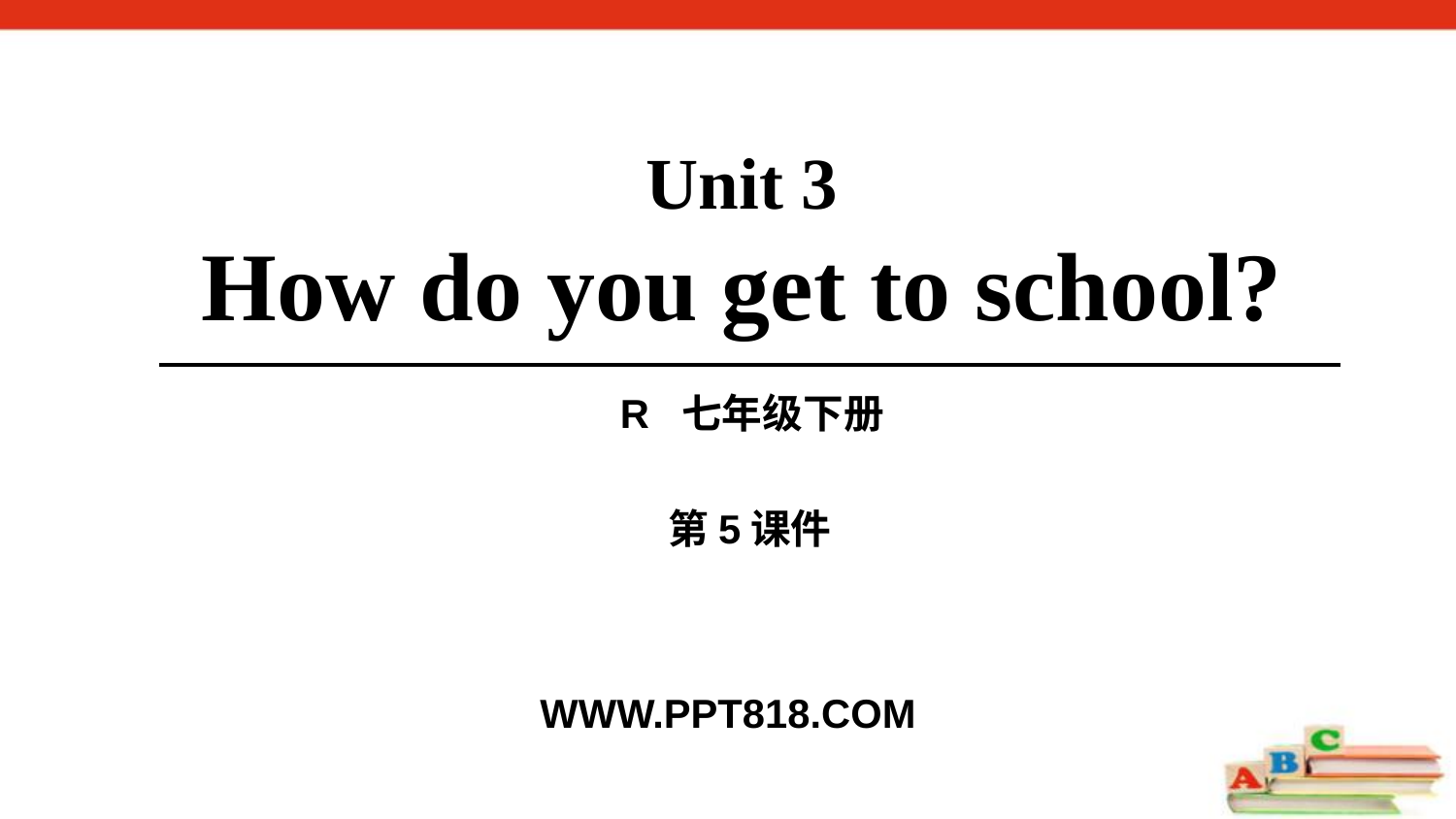

Unit 3
How do you get to school?
R  七年级下册
第5课件
WWW.PPT818.COM